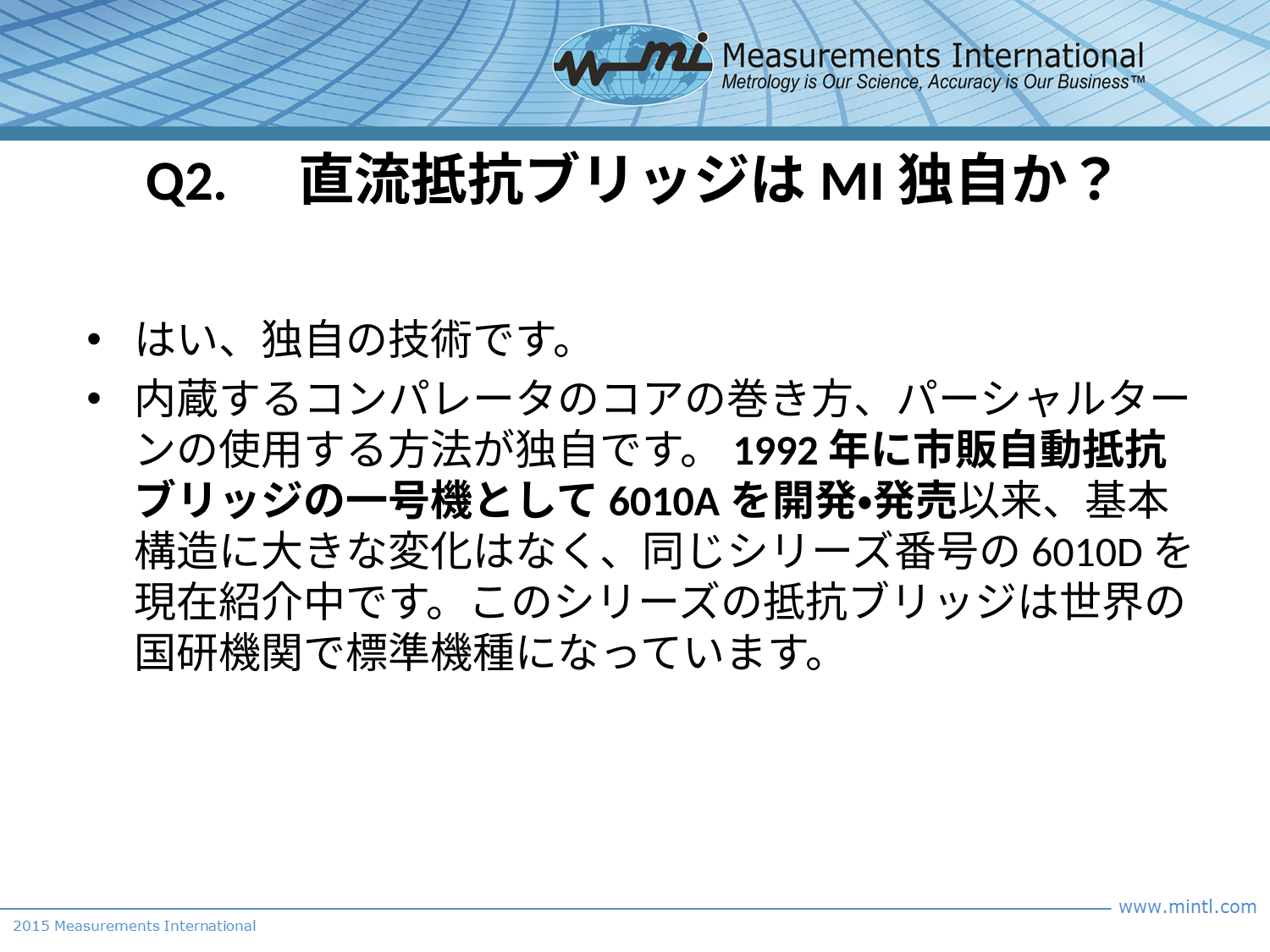

# Q2.　直流抵抗ブリッジはMI独自か？
はい、独自の技術です。
内蔵するコンパレータのコアの巻き方、パーシャルターンの使用する方法が独自です。1992年に市販自動抵抗ブリッジの一号機として6010Aを開発・発売以来、基本構造に大きな変化はなく、同じシリーズ番号の6010Dを現在紹介中です。このシリーズの抵抗ブリッジは世界の国研機関で標準機種になっています。